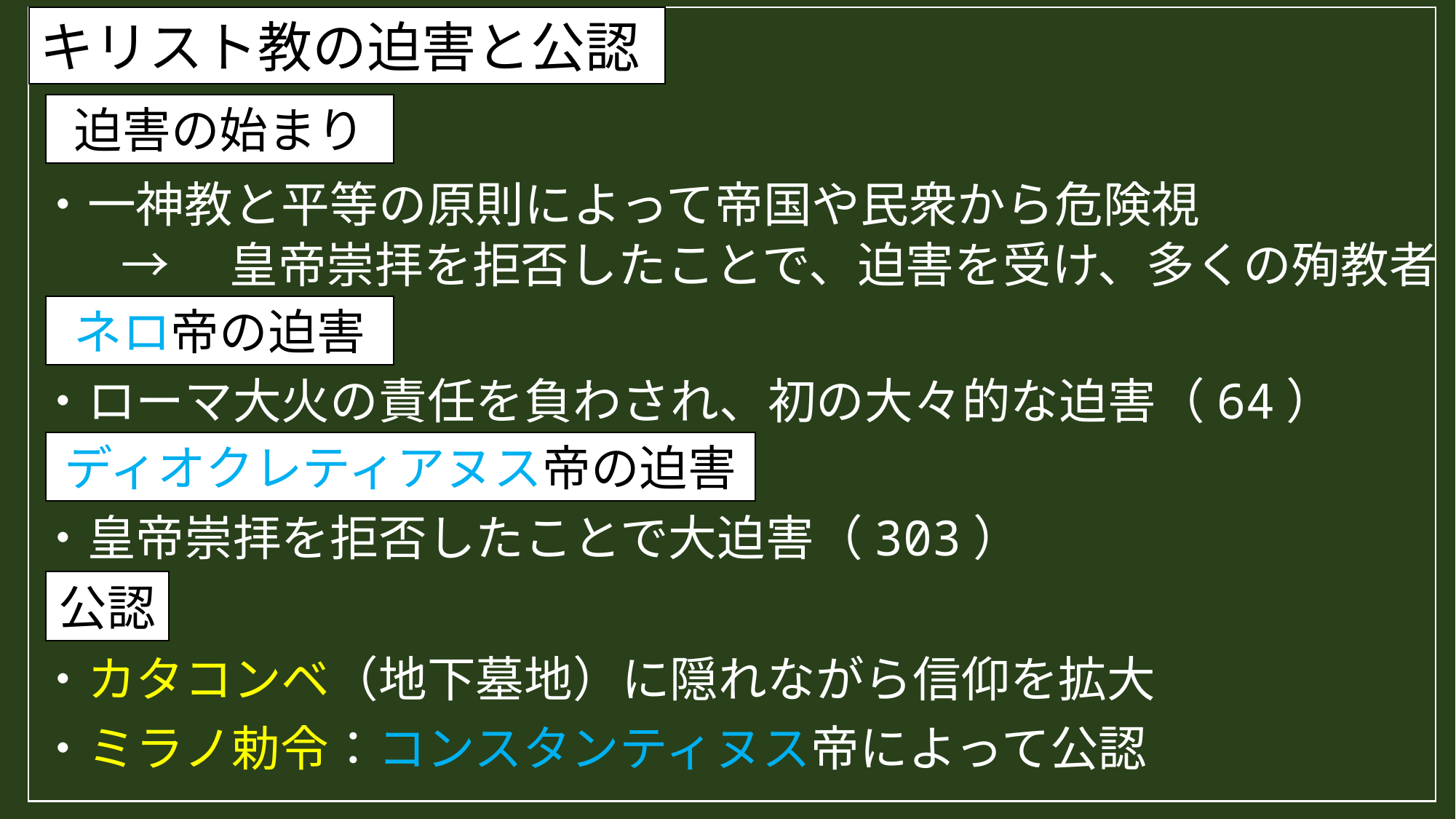

キリスト教の迫害と公認
迫害の始まり
・一神教と平等の原則によって帝国や民衆から危険視
→　皇帝崇拝を拒否したことで、迫害を受け、多くの殉教者
ネロ帝の迫害
・ローマ大火の責任を負わされ、初の大々的な迫害（64）
ディオクレティアヌス帝の迫害
・皇帝崇拝を拒否したことで大迫害（303）
公認
・カタコンベ（地下墓地）に隠れながら信仰を拡大
・ミラノ勅令：コンスタンティヌス帝によって公認